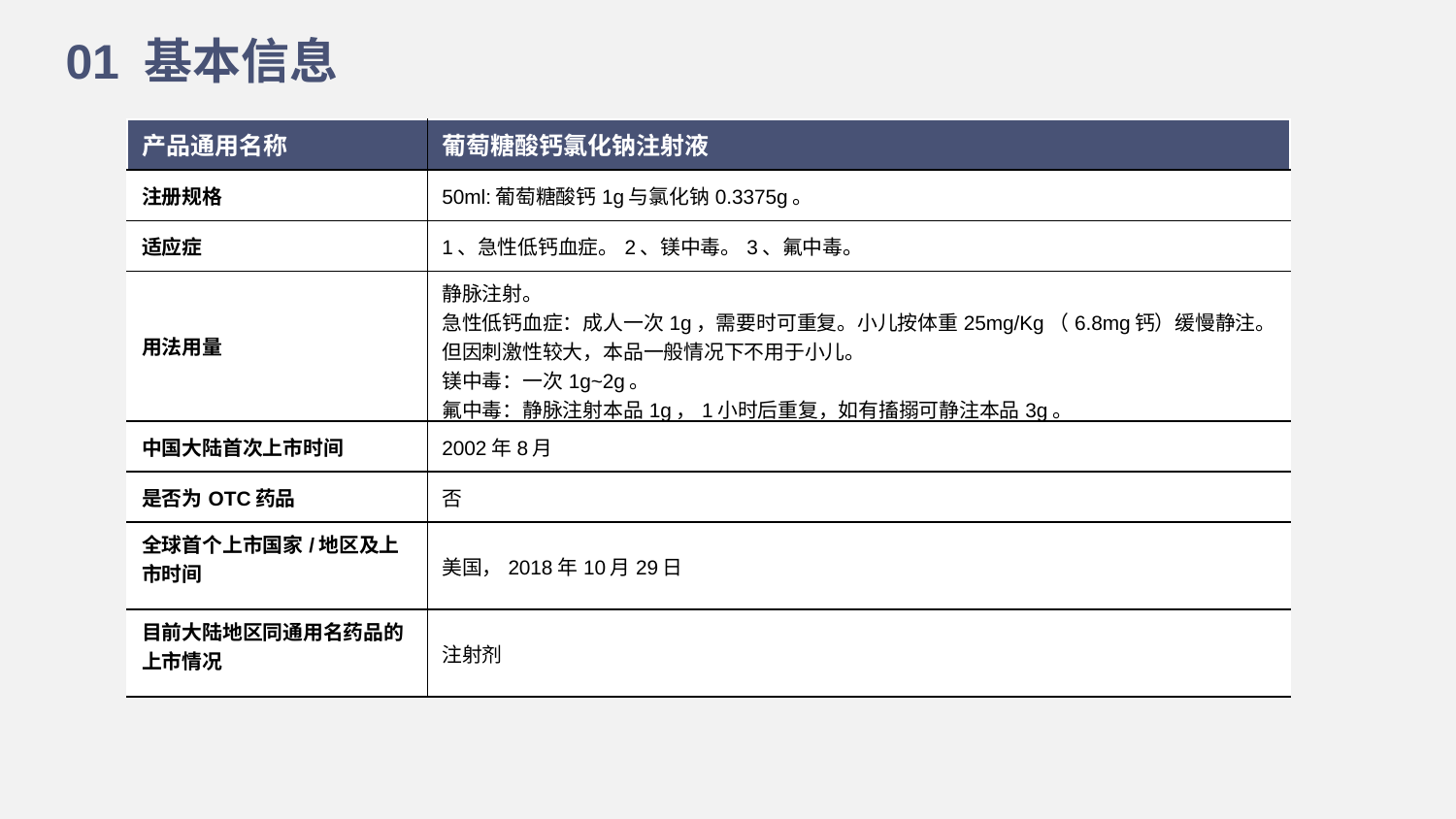

01 基本信息
| 产品通用名称 | 葡萄糖酸钙氯化钠注射液 |
| --- | --- |
| 注册规格 | 50ml:葡萄糖酸钙1g与氯化钠0.3375g。 |
| 适应症 | 1、急性低钙血症。2、镁中毒。3、氟中毒。 |
| 用法用量 | 静脉注射。 急性低钙血症：成人一次1g，需要时可重复。小儿按体重25mg/Kg（6.8mg钙）缓慢静注。但因刺激性较大，本品一般情况下不用于小儿。 镁中毒：一次1g~2g。 氟中毒：静脉注射本品1g，1小时后重复，如有搐搦可静注本品3g。 |
| 中国大陆首次上市时间 | 2002年8月 |
| 是否为OTC药品 | 否 |
| 全球首个上市国家/地区及上市时间 | 美国，2018年10月29日 |
| 目前大陆地区同通用名药品的上市情况 | 注射剂 |